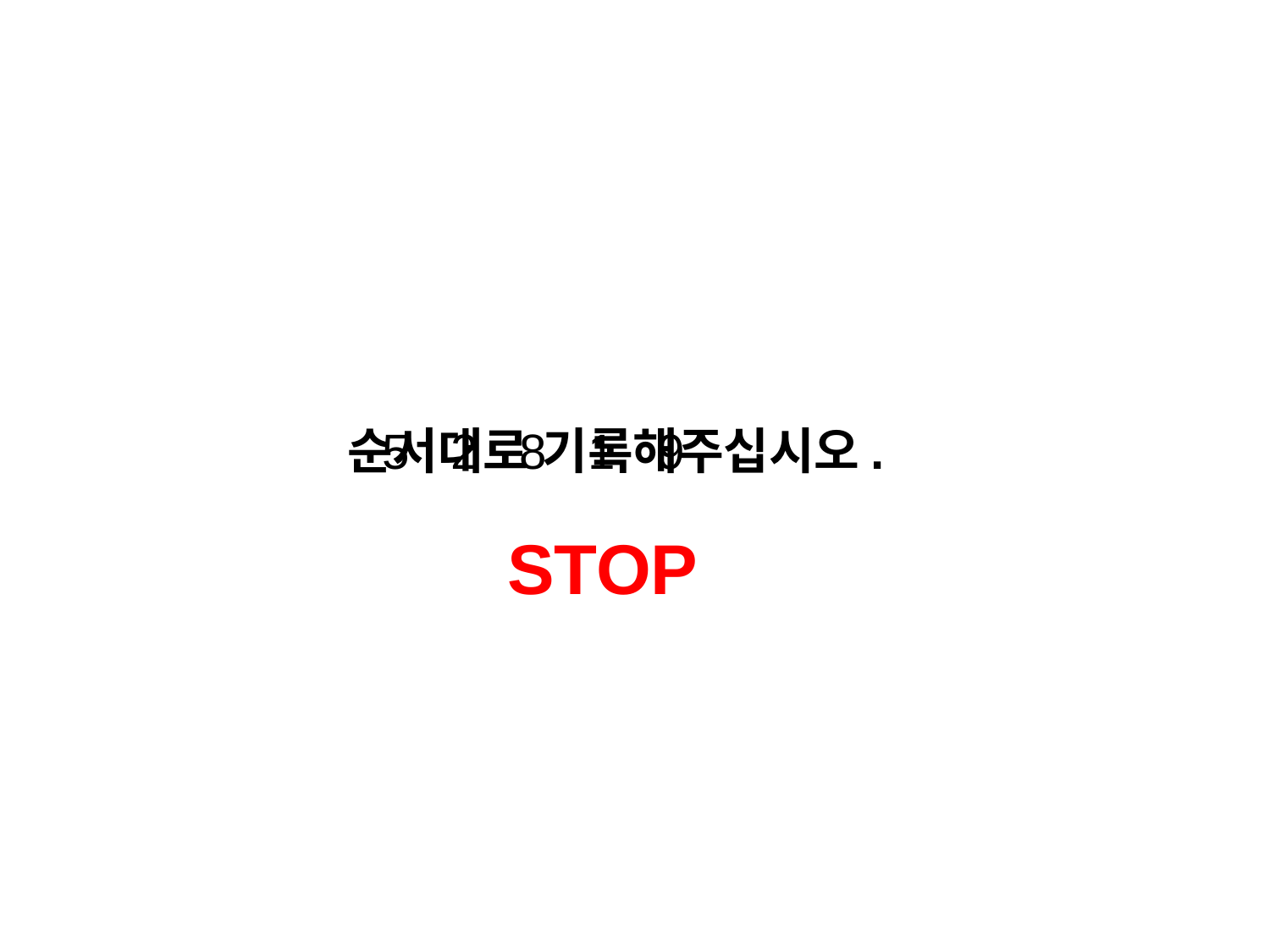

순서대로 기록해주십시오.
5   2   8   1   9
STOP